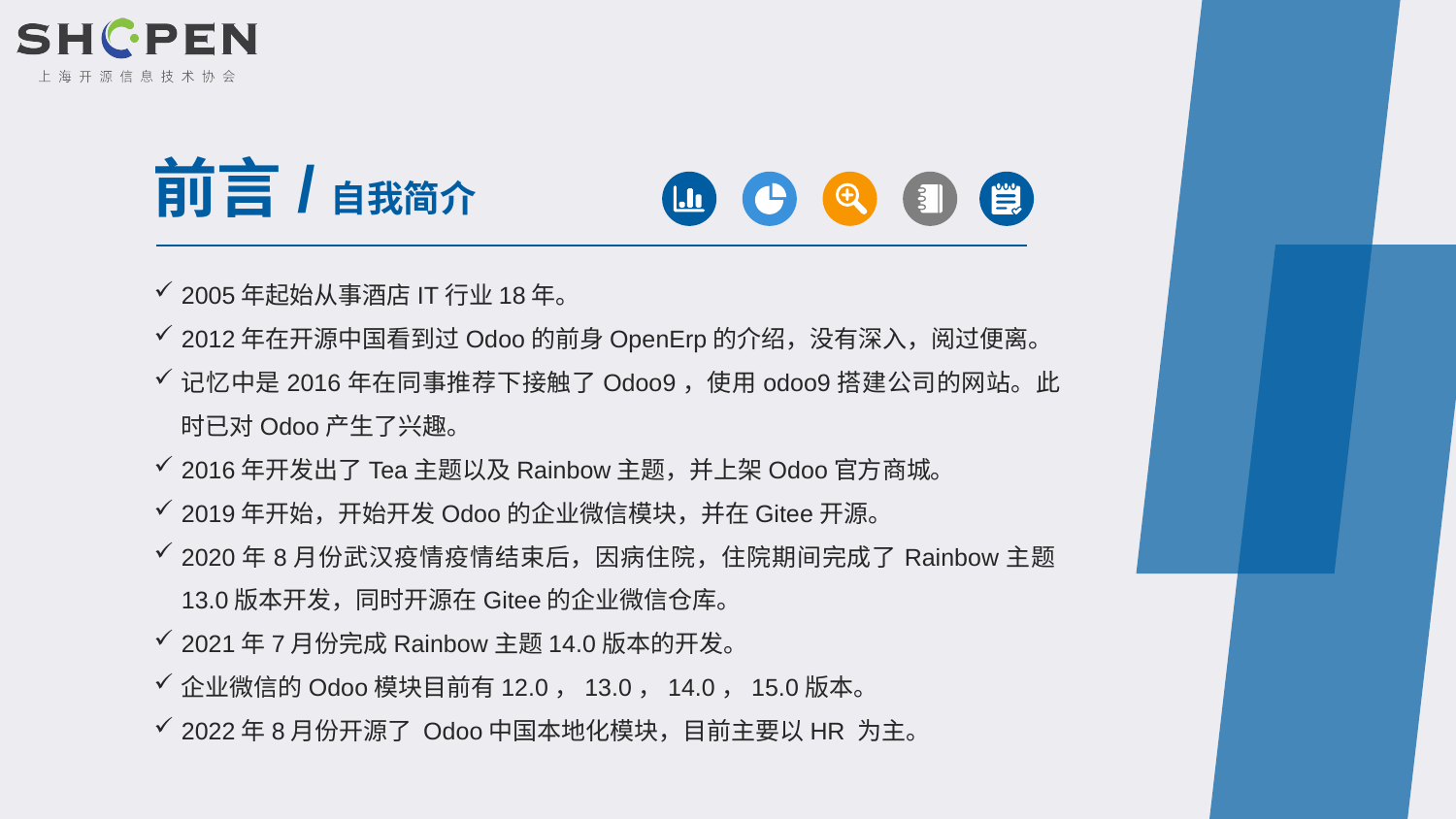

前言/自我简介

2005年起始从事酒店IT行业18年。
2012年在开源中国看到过Odoo的前身OpenErp的介绍，没有深入，阅过便离。
记忆中是2016年在同事推荐下接触了Odoo9，使用odoo9搭建公司的网站。此时已对Odoo产生了兴趣。
2016年开发出了Tea主题以及Rainbow主题，并上架Odoo官方商城。
2019年开始，开始开发Odoo的企业微信模块，并在Gitee开源。
2020年8月份武汉疫情疫情结束后，因病住院，住院期间完成了Rainbow主题13.0版本开发，同时开源在Gitee的企业微信仓库。
2021年7月份完成Rainbow主题14.0版本的开发。
企业微信的Odoo模块目前有12.0，13.0，14.0，15.0版本。
2022年8月份开源了 Odoo中国本地化模块，目前主要以HR 为主。